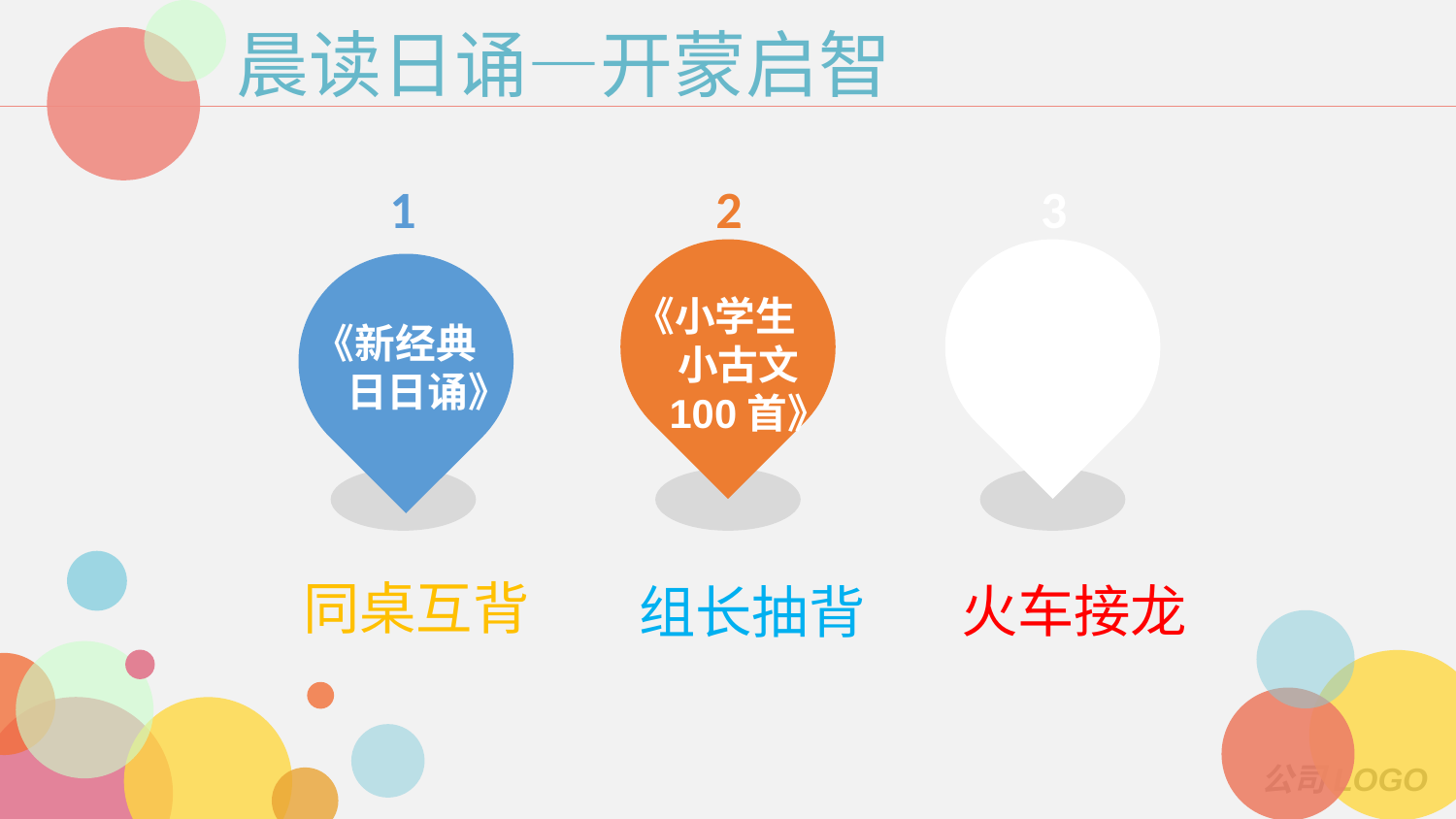

晨读日诵—开蒙启智
1
2
3

《日有所诵》
《小学生
    小古文
      100首》
《新经典
      日日诵》

同桌互背
火车接龙
组长抽背